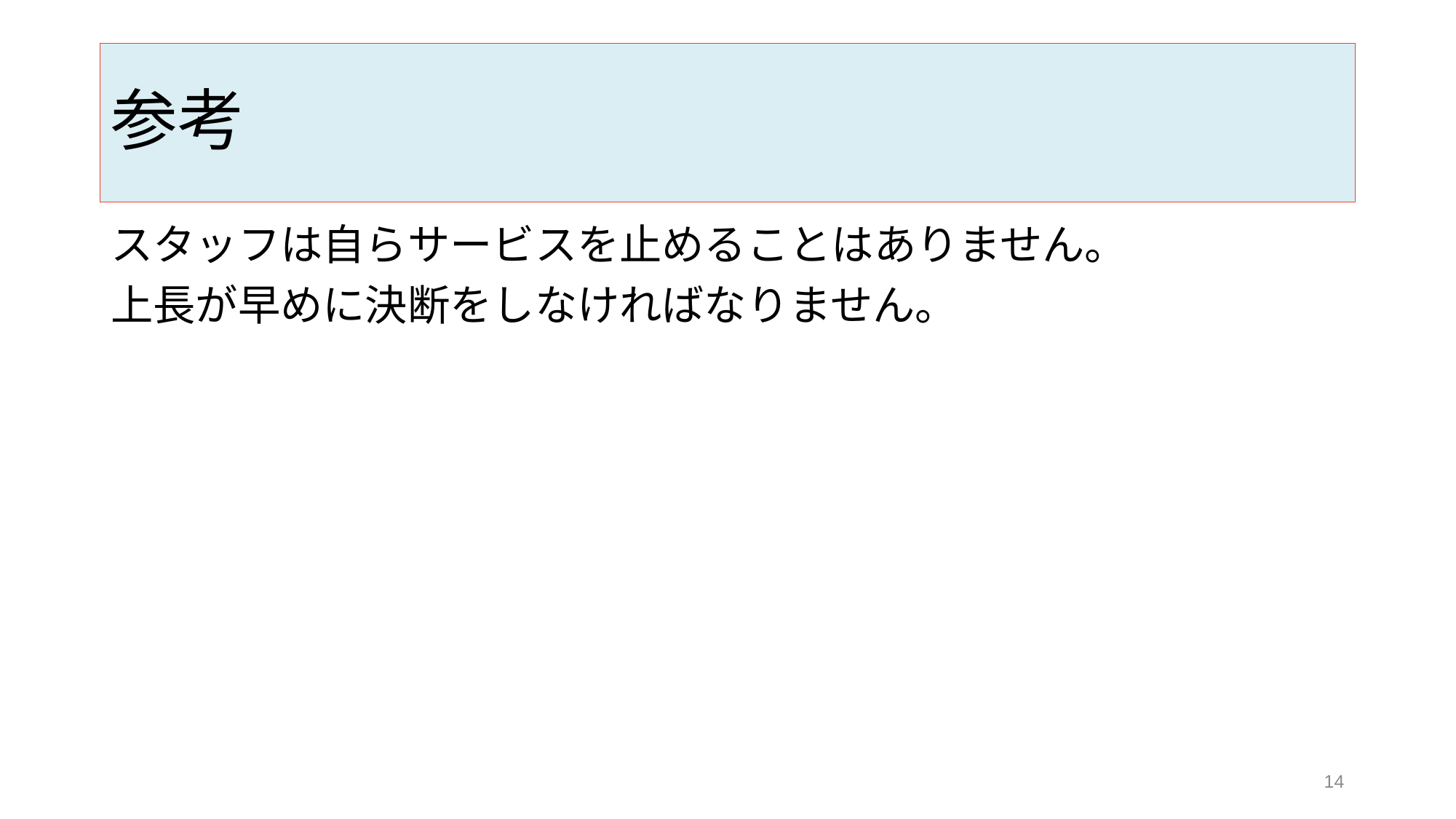

# 参考
スタッフは自らサービスを止めることはありません。
上長が早めに決断をしなければなりません。
14